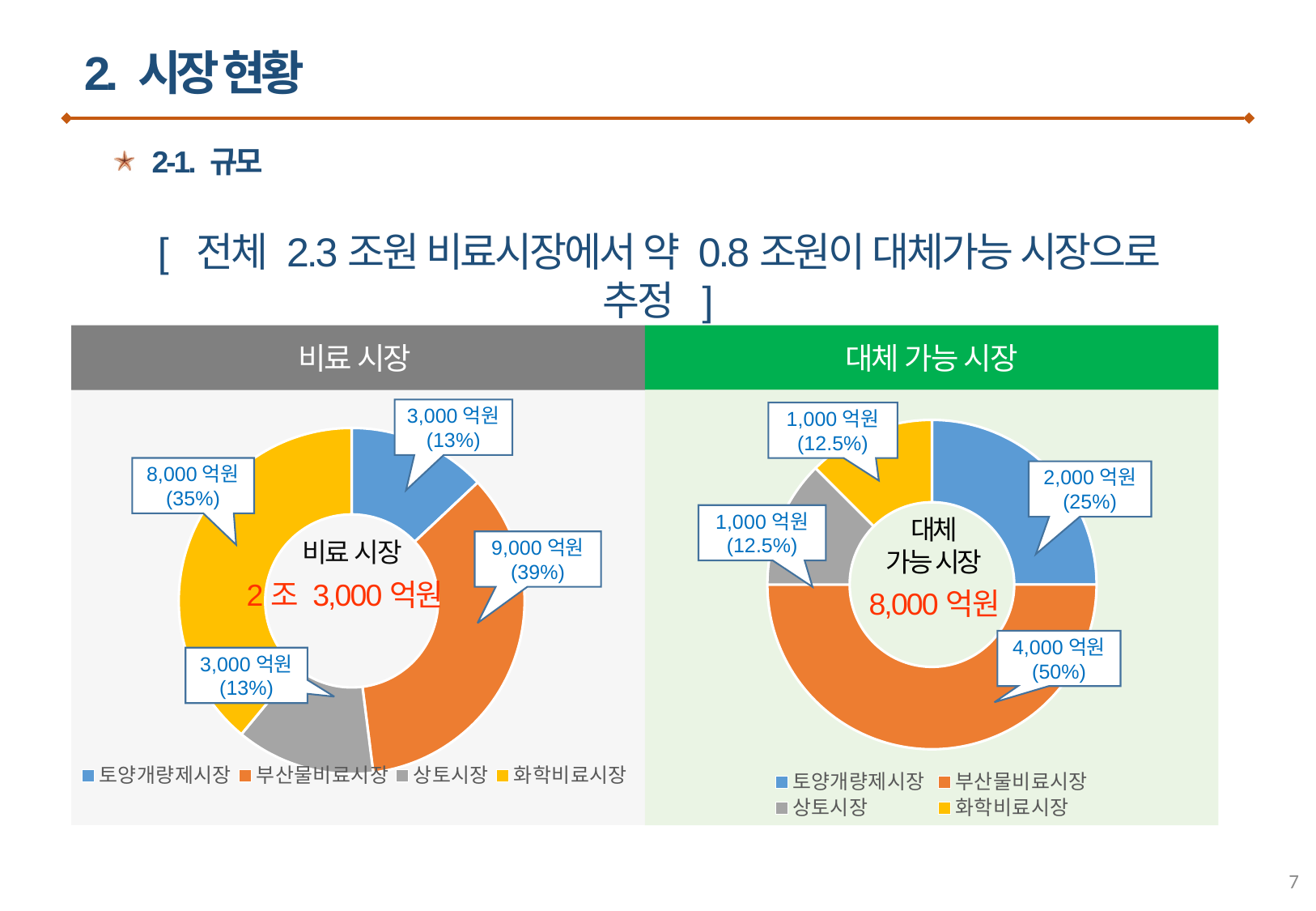

2. 시장 현황
2-1. 규모
[  전체 2.3조원 비료시장에서 약 0.8조원이 대체가능 시장으로 추정  ]
대체 가능 시장
비료 시장

3,000억원
(13%)

### Chart

| Category | 바이오차 대체시장 규모 |
|---|---|
| 토양개량제시장 | 13.0 |
| 부산물비료시장 | 35.0 |
| 상토시장 | 13.0 |
| 화학비료시장 | 39.0 |
8,000억원
(35%)
비료 시장
9,000억원
(39%)
2조 3,000억원
3,000억원
(13%)
1,000억원
(12.5%)

### Chart

| Category | 기후위기극복을 위한 바이오차 대체 시장 |
|---|---|
| 토양개량제시장 | 25.0 |
| 부산물비료시장 | 50.0 |
| 상토시장 | 12.5 |
| 화학비료시장 | 12.5 |
2,000억원
(25%)
1,000억원
(12.5%)
대체
가능 시장
8,000억원
4,000억원
(50%)
7